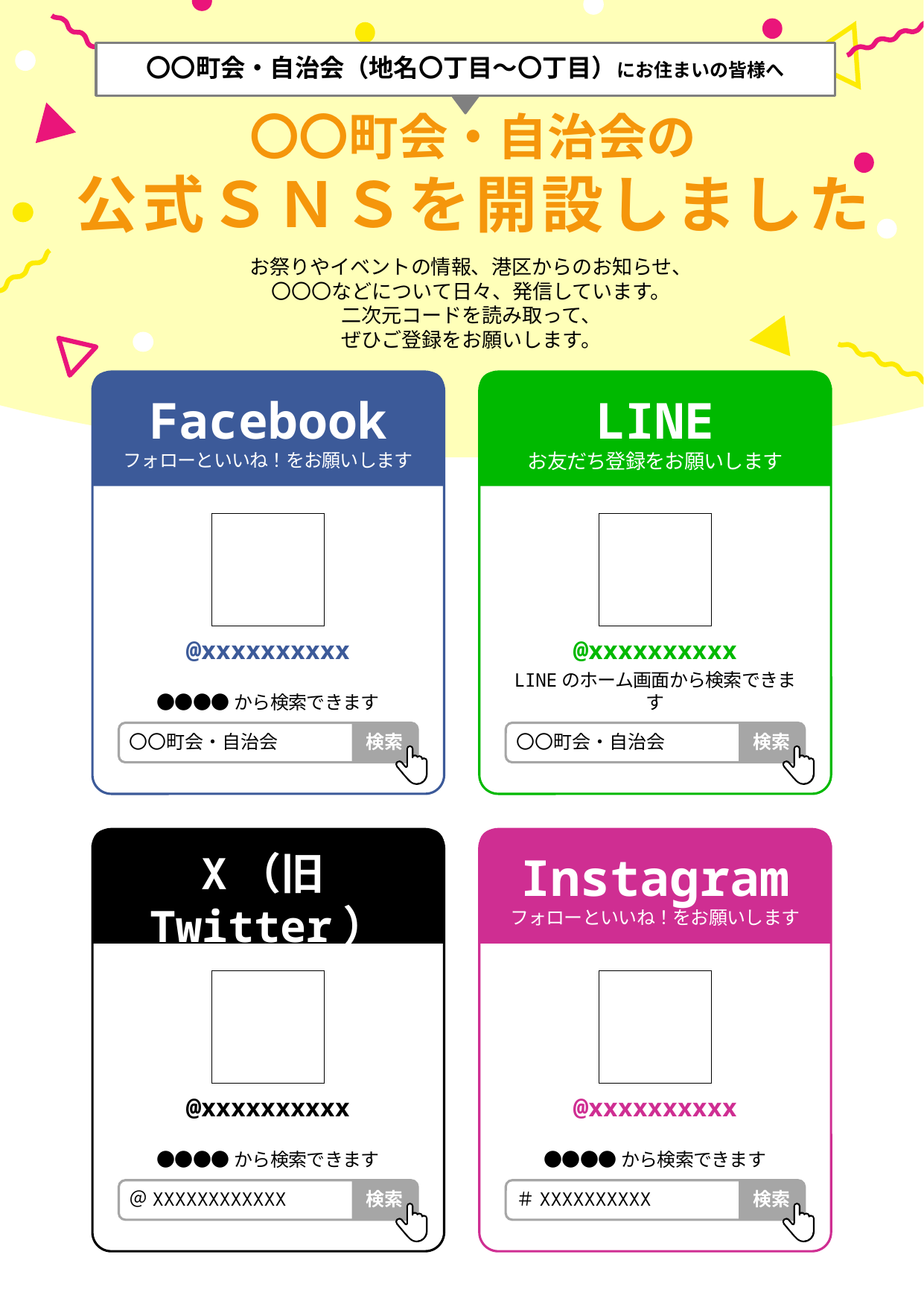

〇〇町会・自治会（地名〇丁目～〇丁目）にお住まいの皆様へ

〇〇町会・自治会の
公式ＳＮＳを開設しました
お祭りやイベントの情報、港区からのお知らせ、
〇〇〇などについて日々、発信しています。
二次元コードを読み取って、
ぜひご登録をお願いします。
Facebook
フォローといいね！をお願いします

@xxxxxxxxxx
●●●●から検索できます
〇〇町会・自治会
検索

LINE
お友だち登録をお願いします

@xxxxxxxxxx
LINEのホーム画面から検索できます
〇〇町会・自治会
検索

X（旧Twitter）
フォローといいね！をお願いします

@xxxxxxxxxx
●●●●から検索できます
＠XXXXXXXXXXXX
検索

Instagram
フォローといいね！をお願いします

@xxxxxxxxxx
●●●●から検索できます
＃XXXXXXXXXX
検索